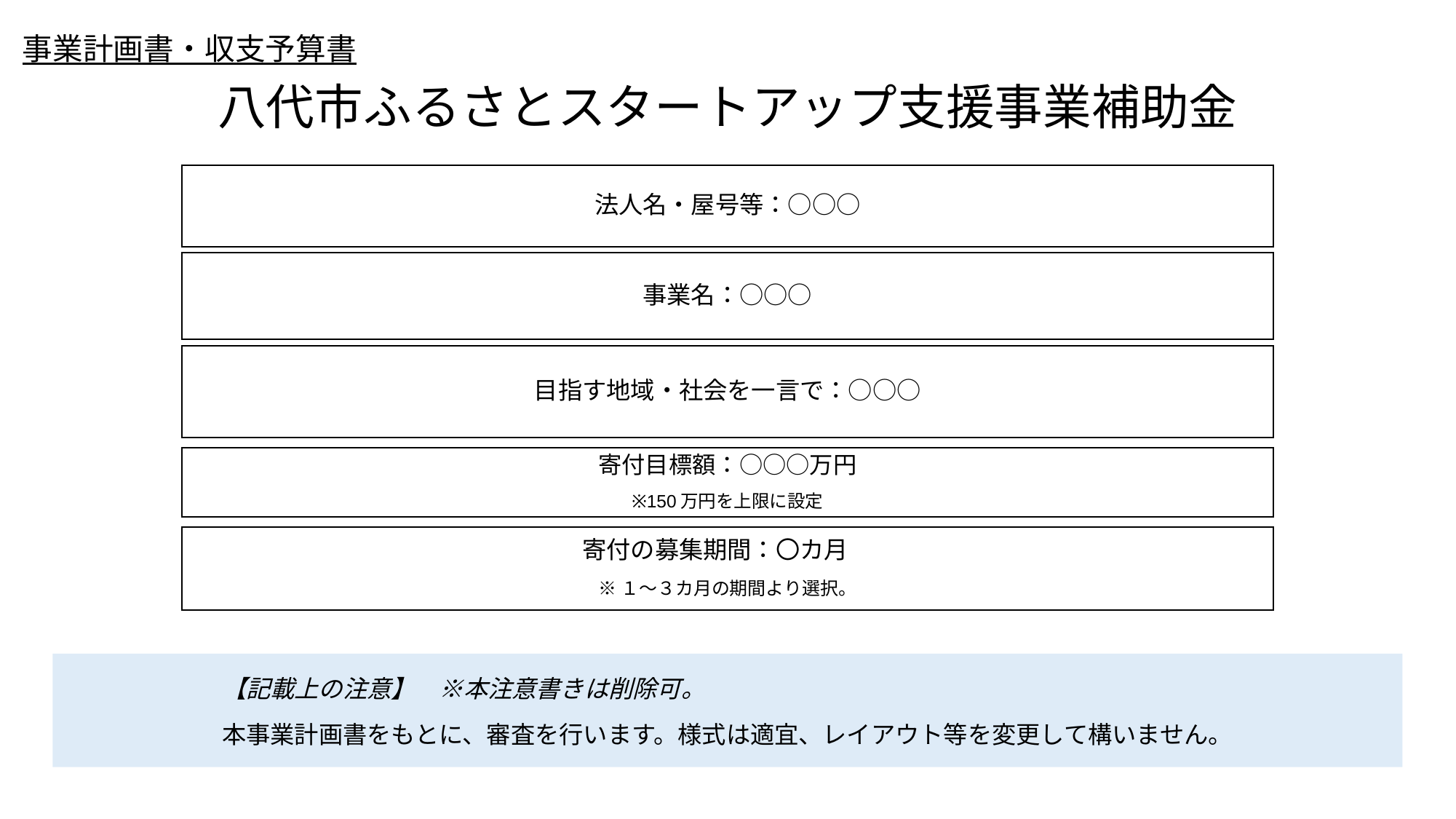

事業計画書・収支予算書
# 八代市ふるさとスタートアップ支援事業補助金
法人名・屋号等：○○○
事業名：○○○
目指す地域・社会を一言で：○○○
寄付目標額：○○○万円
※150万円を上限に設定
寄付の募集期間：〇カ月
※１～３カ月の期間より選択。
【記載上の注意】　※本注意書きは削除可。
本事業計画書をもとに、審査を行います。様式は適宜、レイアウト等を変更して構いません。